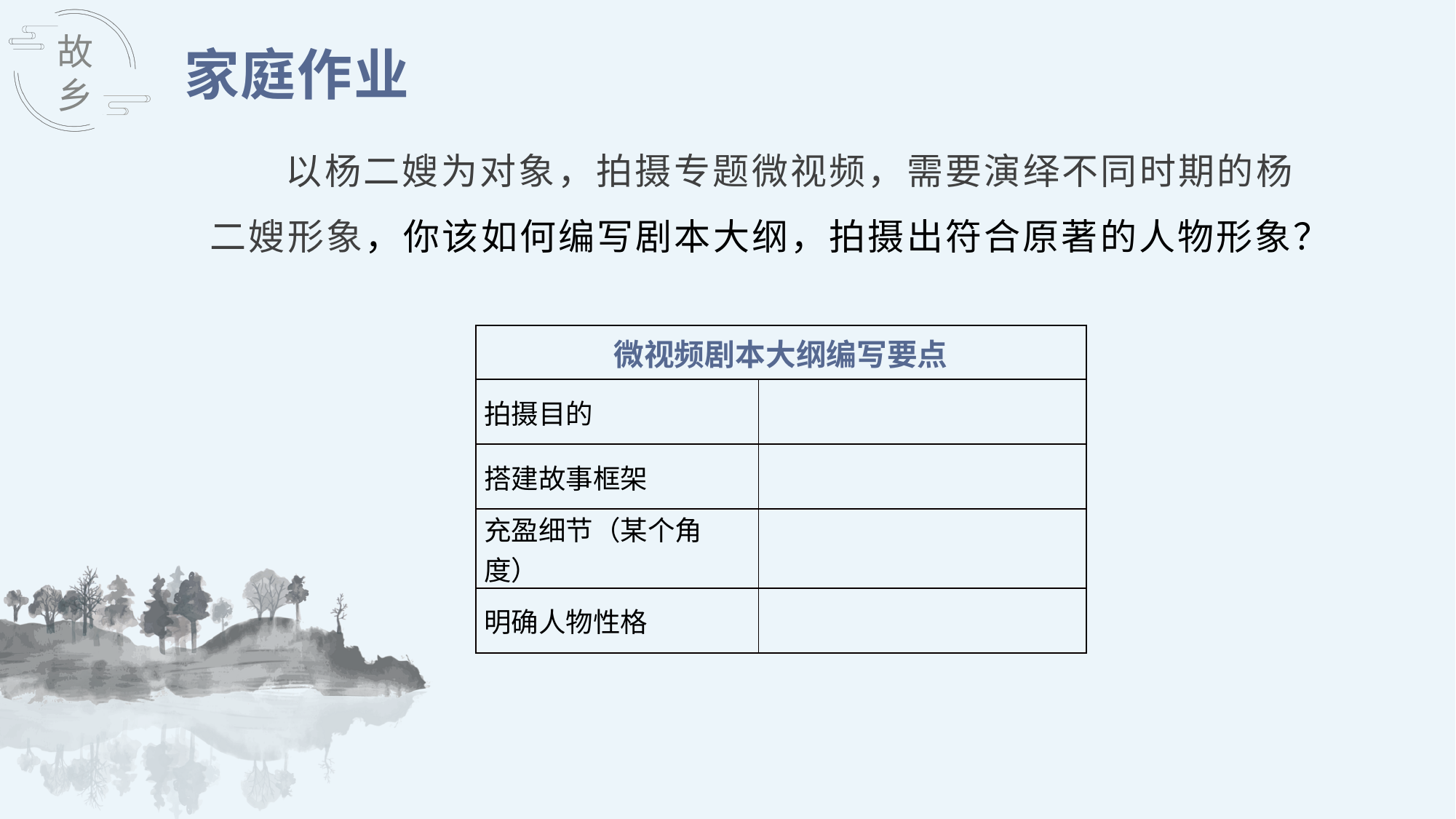

家庭作业
以杨二嫂为对象，拍摄专题微视频，需要演绎不同时期的杨二嫂形象，你该如何编写剧本大纲，拍摄出符合原著的人物形象？
| 微视频剧本大纲编写要点 |  |
| --- | --- |
| 拍摄目的 |  |
| 搭建故事框架 |  |
| 充盈细节（某个角度） |  |
| 明确人物性格 |  |